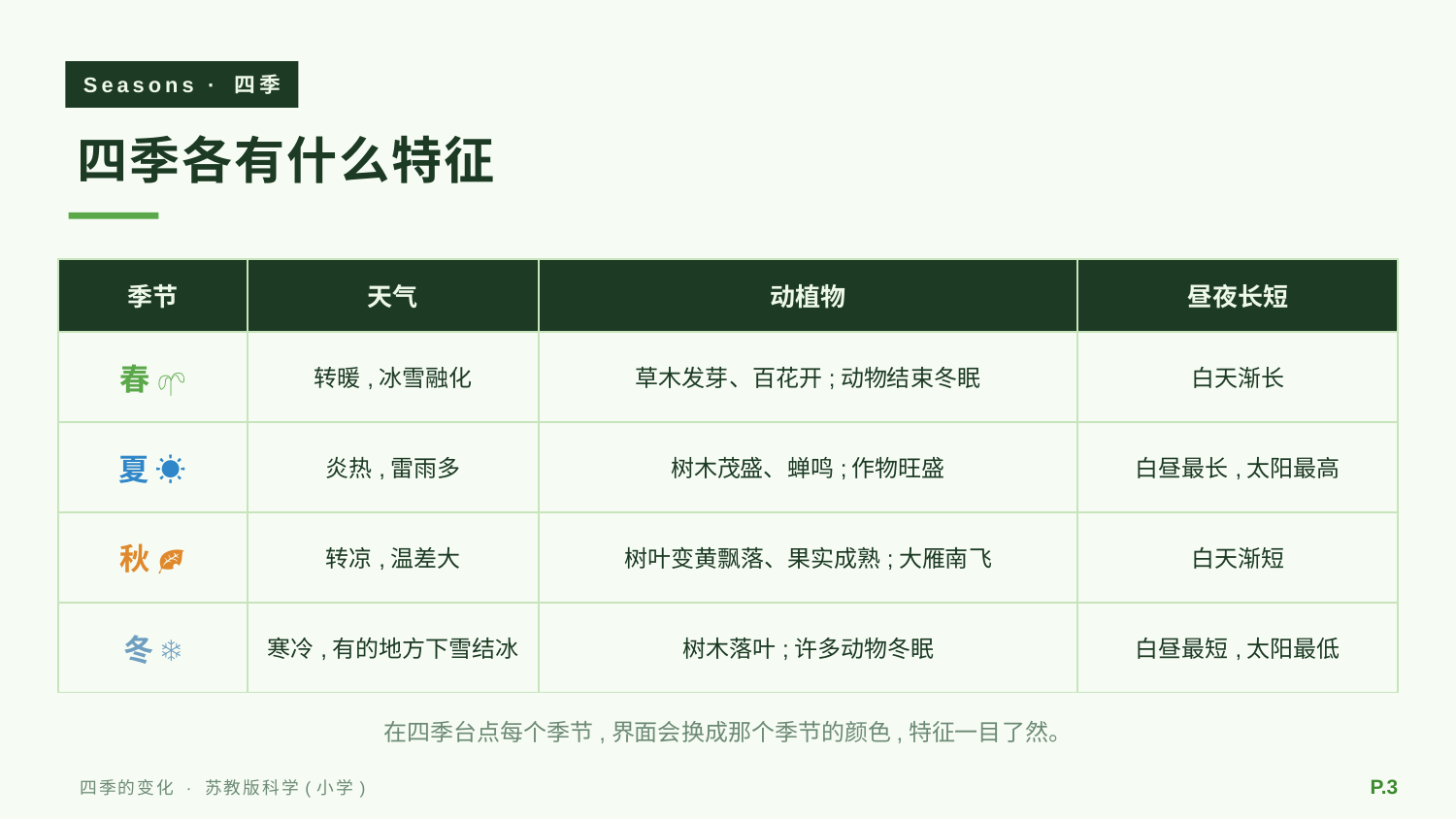

Seasons · 四季

四季各有什么特征

| 季节 | 天气 | 动植物 | 昼夜长短 |
| --- | --- | --- | --- |
| 春 🌱 | 转暖,冰雪融化 | 草木发芽、百花开;动物结束冬眠 | 白天渐长 |
| 夏 ☀️ | 炎热,雷雨多 | 树木茂盛、蝉鸣;作物旺盛 | 白昼最长,太阳最高 |
| 秋 🍂 | 转凉,温差大 | 树叶变黄飘落、果实成熟;大雁南飞 | 白天渐短 |
| 冬 ❄️ | 寒冷,有的地方下雪结冰 | 树木落叶;许多动物冬眠 | 白昼最短,太阳最低 |
在四季台点每个季节,界面会换成那个季节的颜色,特征一目了然。
P.3
四季的变化 · 苏教版科学(小学)